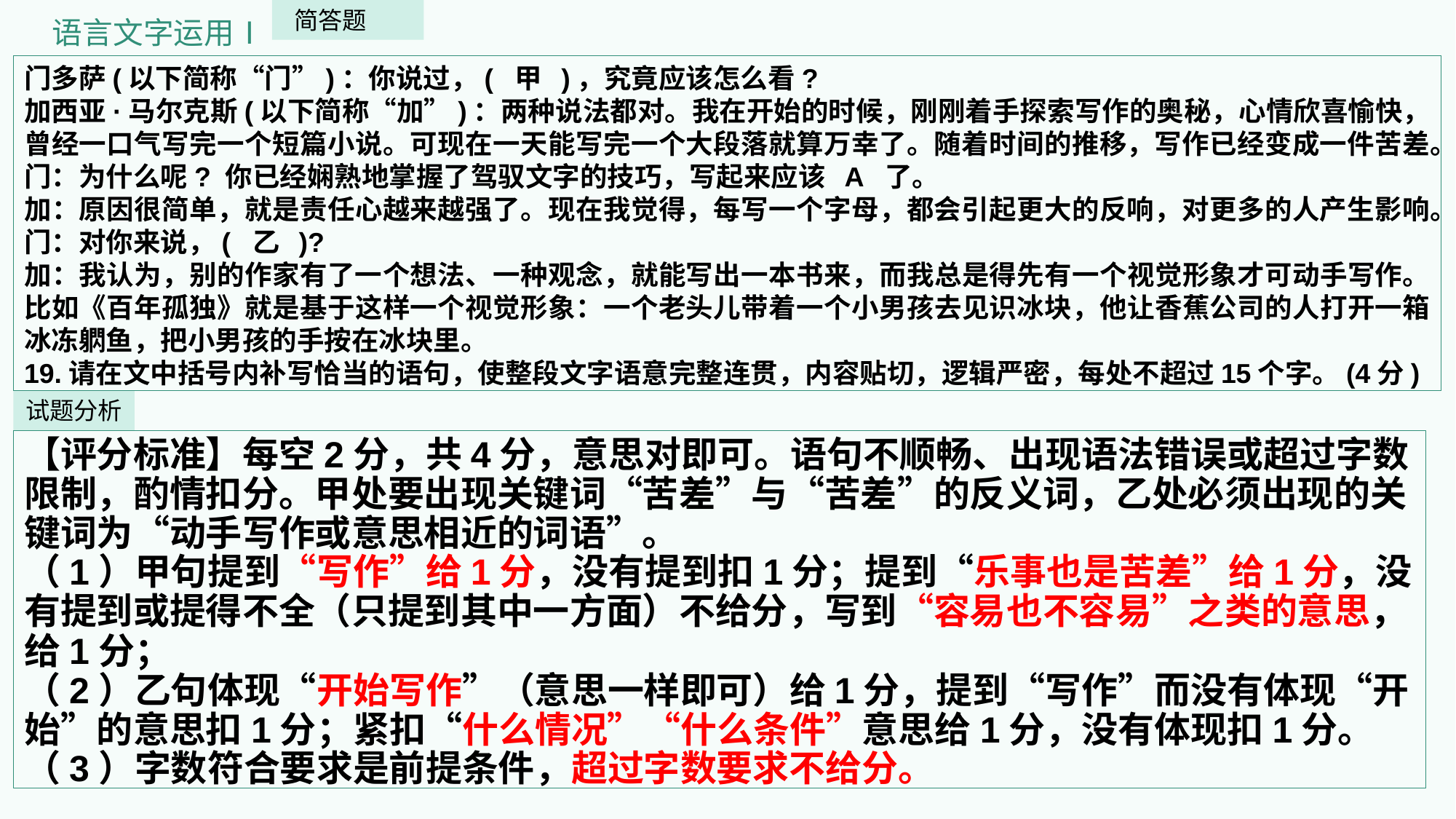

简答题
语言文字运用Ⅰ
门多萨(以下简称“门”)：你说过，(  甲  )，究竟应该怎么看?
加西亚·马尔克斯(以下简称“加”)：两种说法都对。我在开始的时候，刚刚着手探索写作的奥秘，心情欣喜愉快，曾经一口气写完一个短篇小说。可现在一天能写完一个大段落就算万幸了。随着时间的推移，写作已经变成一件苦差。
门：为什么呢? 你已经娴熟地掌握了驾驭文字的技巧，写起来应该  A  了。
加：原因很简单，就是责任心越来越强了。现在我觉得，每写一个字母，都会引起更大的反响，对更多的人产生影响。
门：对你来说，(  乙  )?
加：我认为，别的作家有了一个想法、一种观念，就能写出一本书来，而我总是得先有一个视觉形象才可动手写作。比如《百年孤独》就是基于这样一个视觉形象：一个老头儿带着一个小男孩去见识冰块，他让香蕉公司的人打开一箱冰冻䠾鱼，把小男孩的手按在冰块里。
19.请在文中括号内补写恰当的语句，使整段文字语意完整连贯，内容贴切，逻辑严密，每处不超过15个字。(4分)
试题分析
【评分标准】每空2分，共4分，意思对即可。语句不顺畅、出现语法错误或超过字数限制，酌情扣分。甲处要出现关键词“苦差”与“苦差”的反义词，乙处必须出现的关键词为“动手写作或意思相近的词语”。
（1）甲句提到“写作”给1分，没有提到扣1分；提到“乐事也是苦差”给1分，没有提到或提得不全（只提到其中一方面）不给分，写到“容易也不容易”之类的意思，给1分；
（2）乙句体现“开始写作”（意思一样即可）给1分，提到“写作”而没有体现“开始”的意思扣1分；紧扣“什么情况”“什么条件”意思给1分，没有体现扣1分。
（3）字数符合要求是前提条件，超过字数要求不给分。